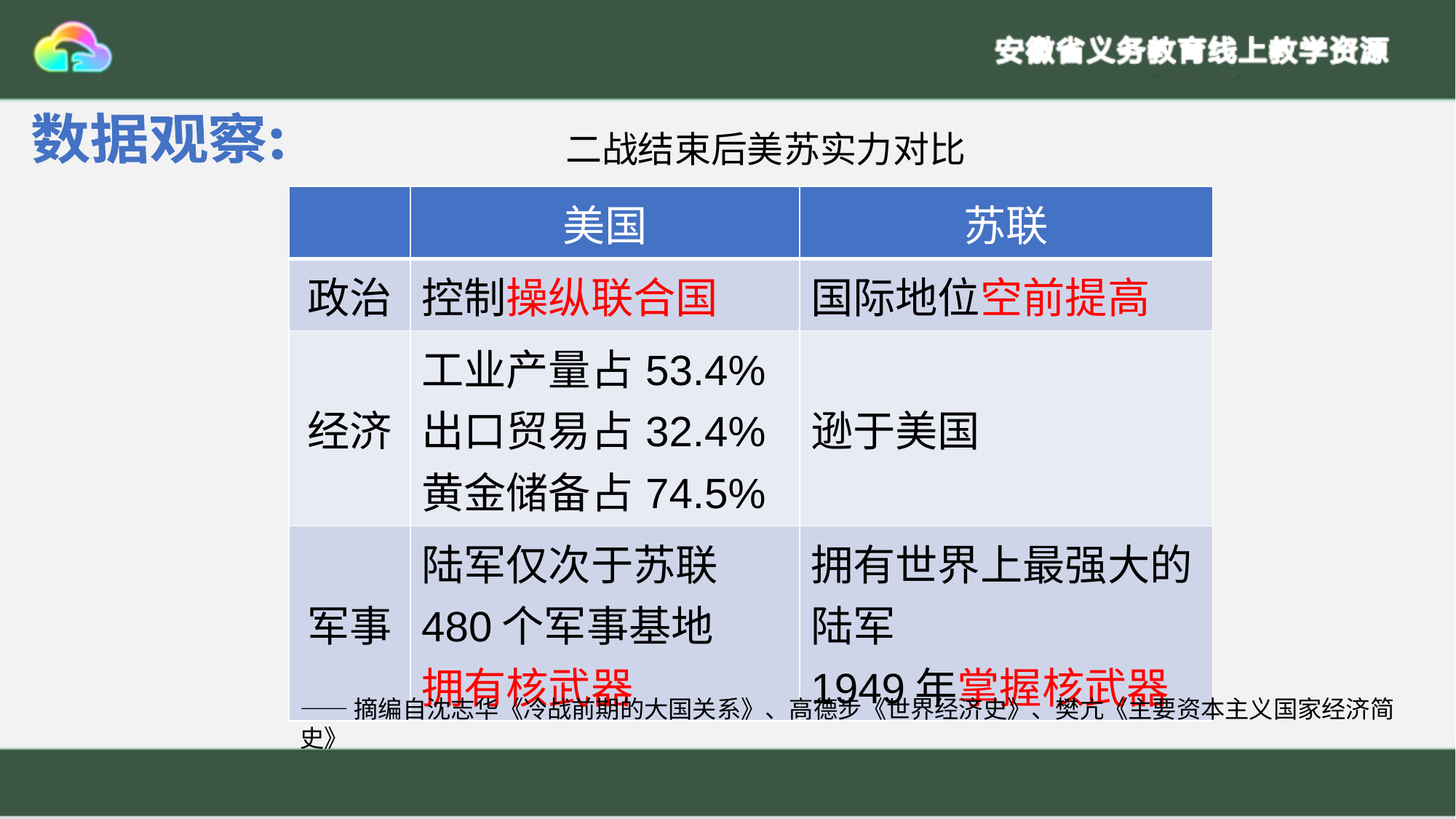

数据观察:
二战结束后美苏实力对比
|  | 美国 | 苏联 |
| --- | --- | --- |
| 政治 | 控制操纵联合国 | 国际地位空前提高 |
| 经济 | 工业产量占53.4% 出口贸易占32.4% 黄金储备占74.5% | 逊于美国 |
| 军事 | 陆军仅次于苏联 480个军事基地 拥有核武器 | 拥有世界上最强大的陆军 1949年掌握核武器 |
——摘编自沈志华《冷战前期的大国关系》、高德步《世界经济史》、樊亢《主要资本主义国家经济简史》